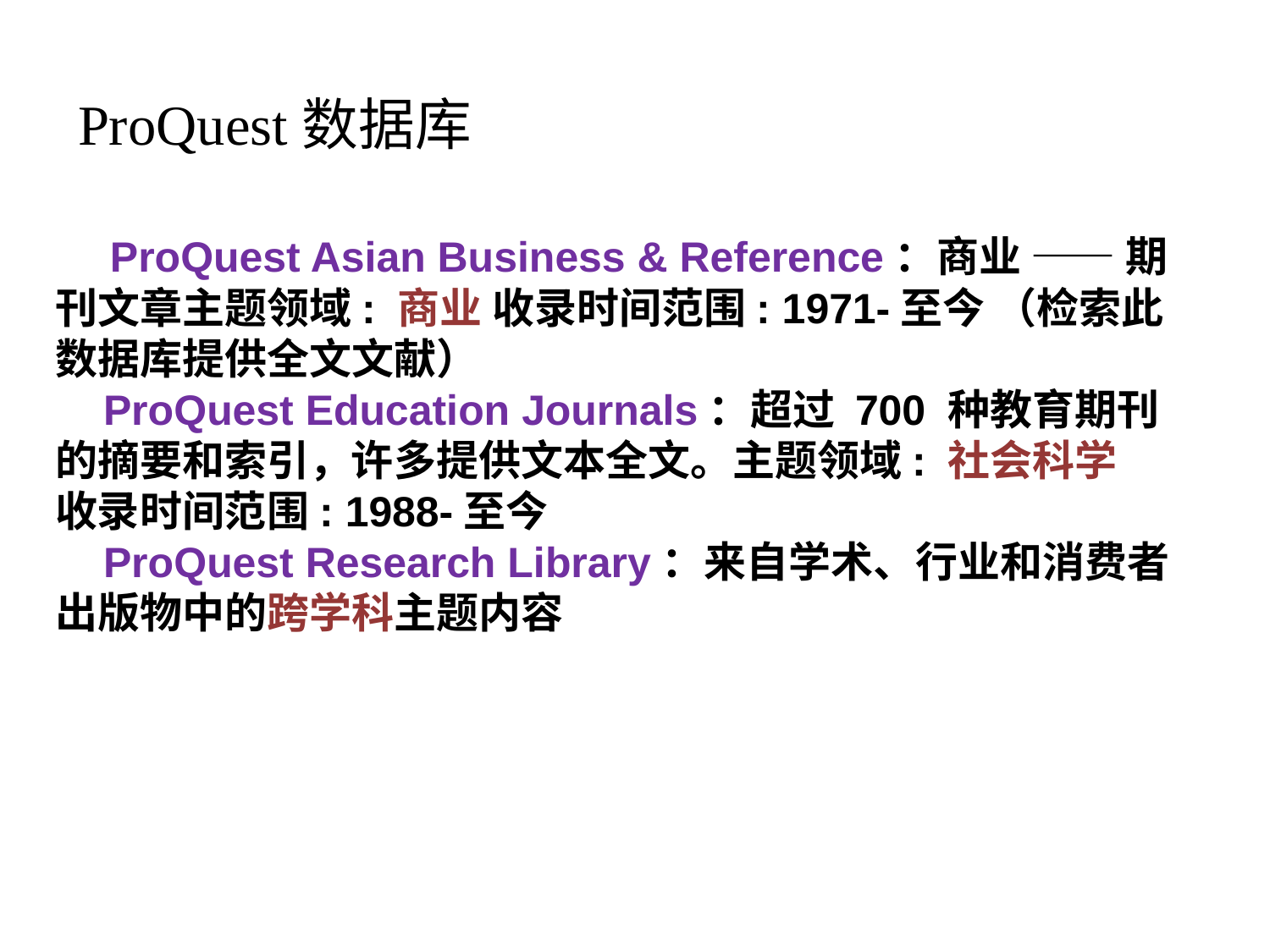

ProQuest数据库
    ProQuest Asian Business & Reference：商业 —— 期刊文章主题领域: 商业 收录时间范围: 1971-至今 （检索此数据库提供全文文献）
    ProQuest Education Journals：超过 700 种教育期刊的摘要和索引，许多提供文本全文。主题领域: 社会科学  收录时间范围: 1988-至今
    ProQuest Research Library：来自学术、行业和消费者出版物中的跨学科主题内容